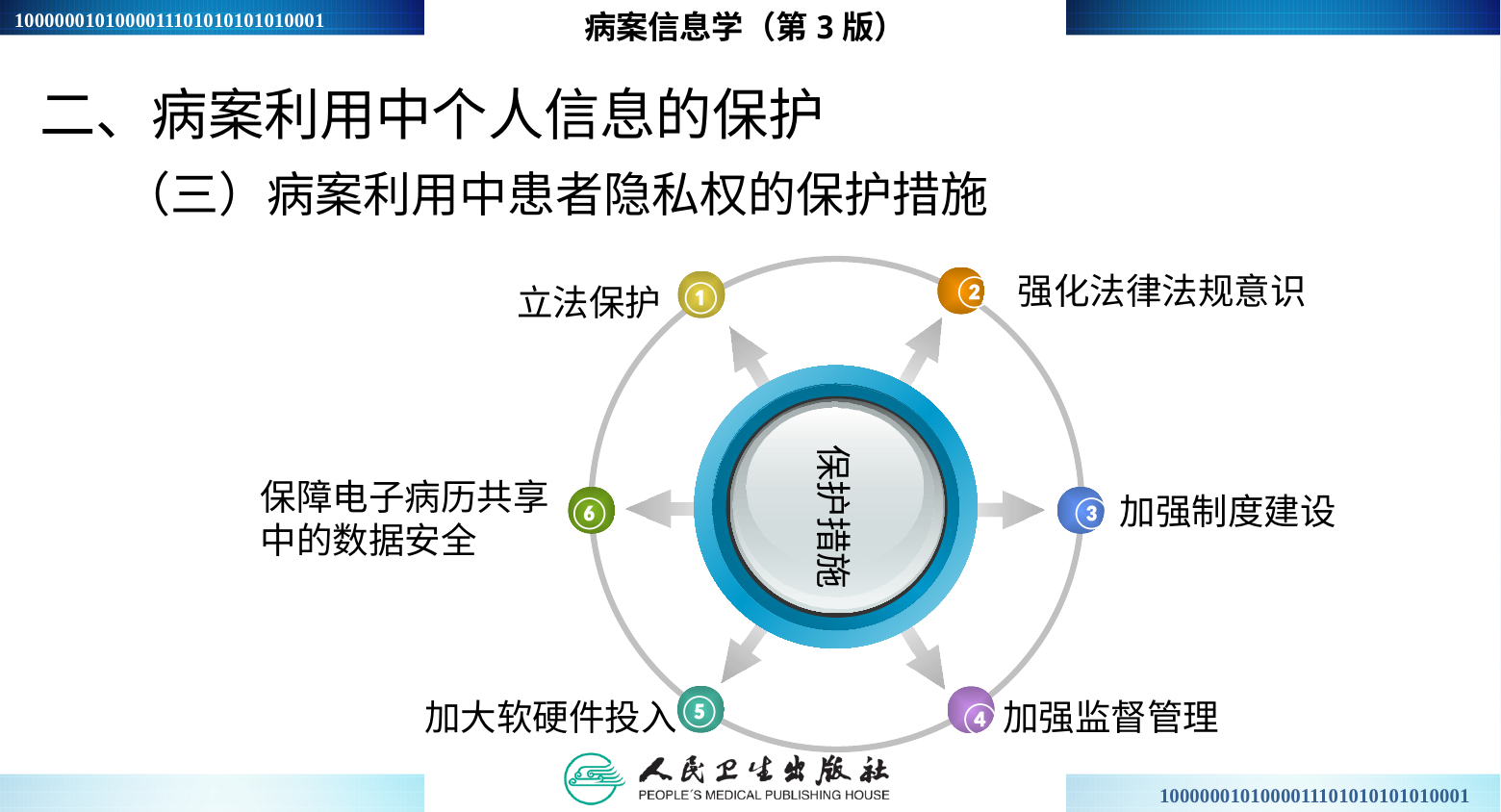

病案信息学（第3版）
二、病案利用中个人信息的保护
（三）病案利用中患者隐私权的保护措施

①

保护措施

保障电子病历共享中的数据安全

加强监督管理
加大软硬件投入
强化法律法规意识
②
立法保护
加强制度建设
⑥
③
⑤
④